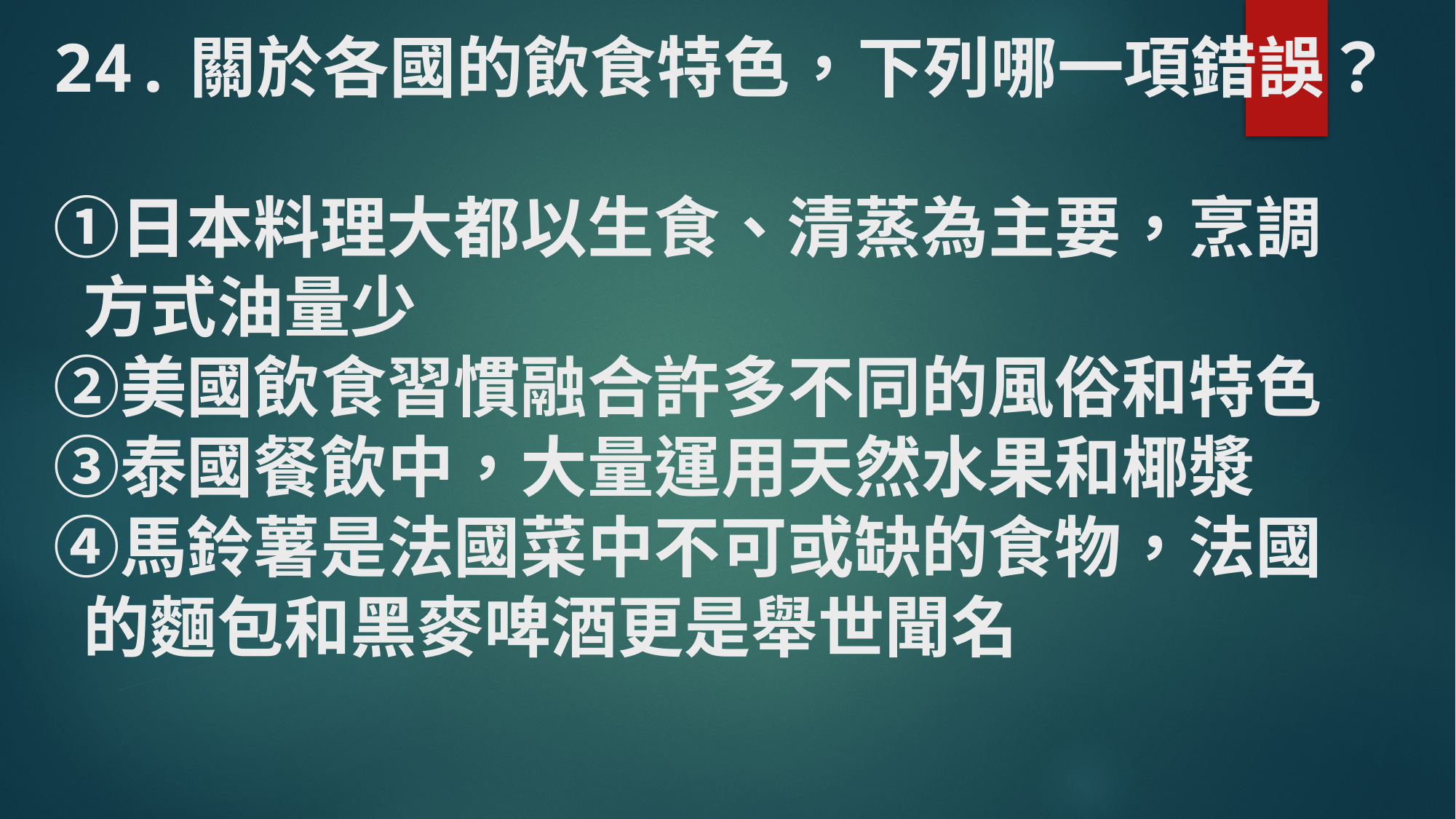

# 24.關於各國的飲食特色，下列哪一項錯誤？ ①日本料理大都以生食、清蒸為主要，烹調 方式油量少 ②美國飲食習慣融合許多不同的風俗和特色 ③泰國餐飲中，大量運用天然水果和椰漿 ④馬鈴薯是法國菜中不可或缺的食物，法國 的麵包和黑麥啤酒更是舉世聞名